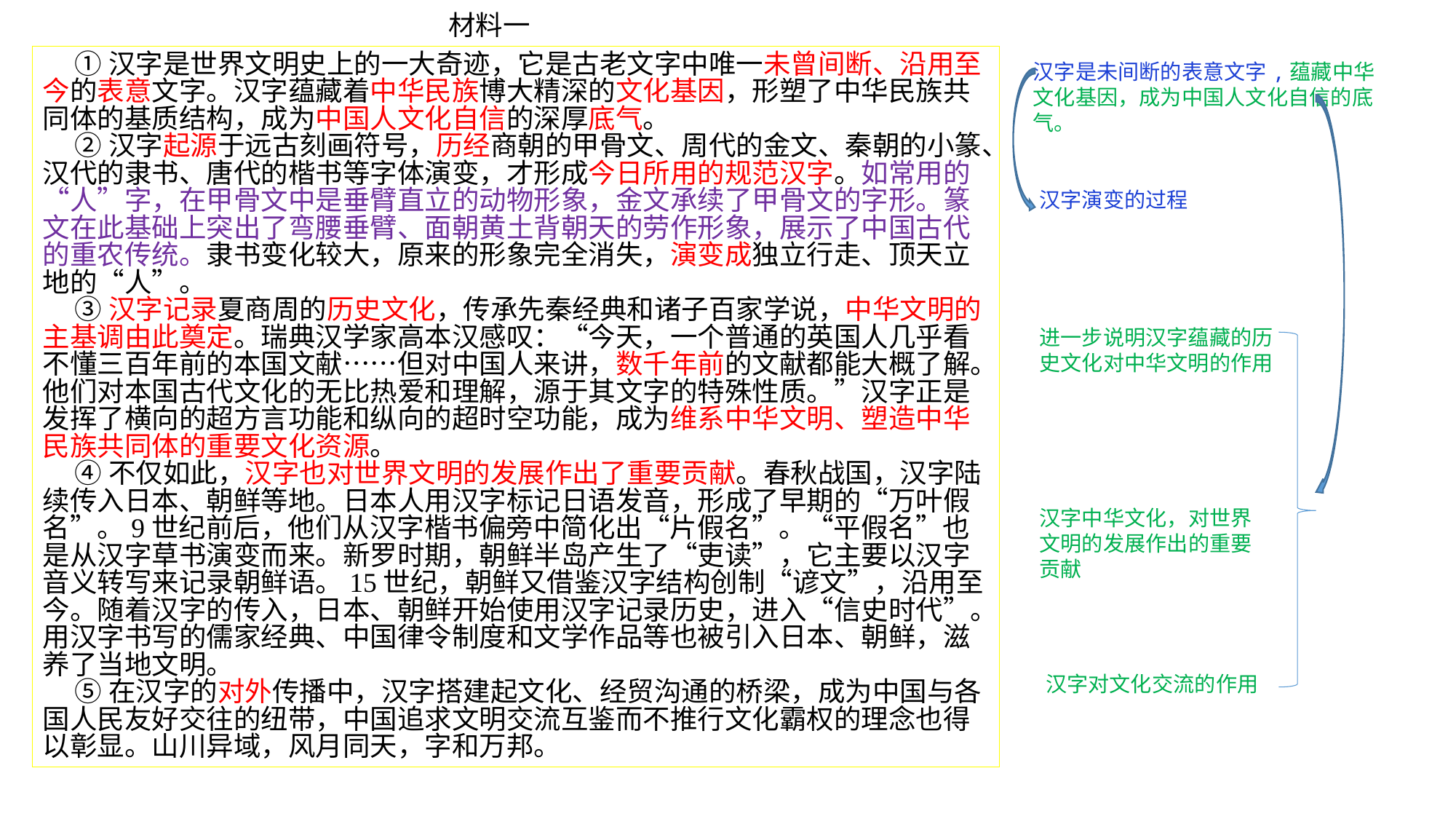

材料一
①汉字是世界文明史上的一大奇迹，它是古老文字中唯一未曾间断、沿用至今的表意文字。汉字蕴藏着中华民族博大精深的文化基因，形塑了中华民族共同体的基质结构，成为中国人文化自信的深厚底气。
②汉字起源于远古刻画符号，历经商朝的甲骨文、周代的金文、秦朝的小篆、汉代的隶书、唐代的楷书等字体演变，才形成今日所用的规范汉字。如常用的“人”字，在甲骨文中是垂臂直立的动物形象，金文承续了甲骨文的字形。篆文在此基础上突出了弯腰垂臂、面朝黄土背朝天的劳作形象，展示了中国古代的重农传统。隶书变化较大，原来的形象完全消失，演变成独立行走、顶天立地的“人”。
③汉字记录夏商周的历史文化，传承先秦经典和诸子百家学说，中华文明的主基调由此奠定。瑞典汉学家高本汉感叹：“今天，一个普通的英国人几乎看不懂三百年前的本国文献……但对中国人来讲，数千年前的文献都能大概了解。他们对本国古代文化的无比热爱和理解，源于其文字的特殊性质。”汉字正是发挥了横向的超方言功能和纵向的超时空功能，成为维系中华文明、塑造中华民族共同体的重要文化资源。
④不仅如此，汉字也对世界文明的发展作出了重要贡献。春秋战国，汉字陆续传入日本、朝鲜等地。日本人用汉字标记日语发音，形成了早期的“万叶假名”。9世纪前后，他们从汉字楷书偏旁中简化出“片假名”。“平假名”也是从汉字草书演变而来。新罗时期，朝鲜半岛产生了“吏读”，它主要以汉字音义转写来记录朝鲜语。15世纪，朝鲜又借鉴汉字结构创制“谚文”，沿用至今。随着汉字的传入，日本、朝鲜开始使用汉字记录历史，进入“信史时代”。用汉字书写的儒家经典、中国律令制度和文学作品等也被引入日本、朝鲜，滋养了当地文明。
⑤在汉字的对外传播中，汉字搭建起文化、经贸沟通的桥梁，成为中国与各国人民友好交往的纽带，中国追求文明交流互鉴而不推行文化霸权的理念也得以彰显。山川异域，风月同天，字和万邦。
汉字是未间断的表意文字,蕴藏中华文化基因，成为中国人文化自信的底气。

汉字演变的过程

进一步说明汉字蕴藏的历史文化对中华文明的作用

汉字中华文化，对世界文明的发展作出的重要贡献
汉字对文化交流的作用